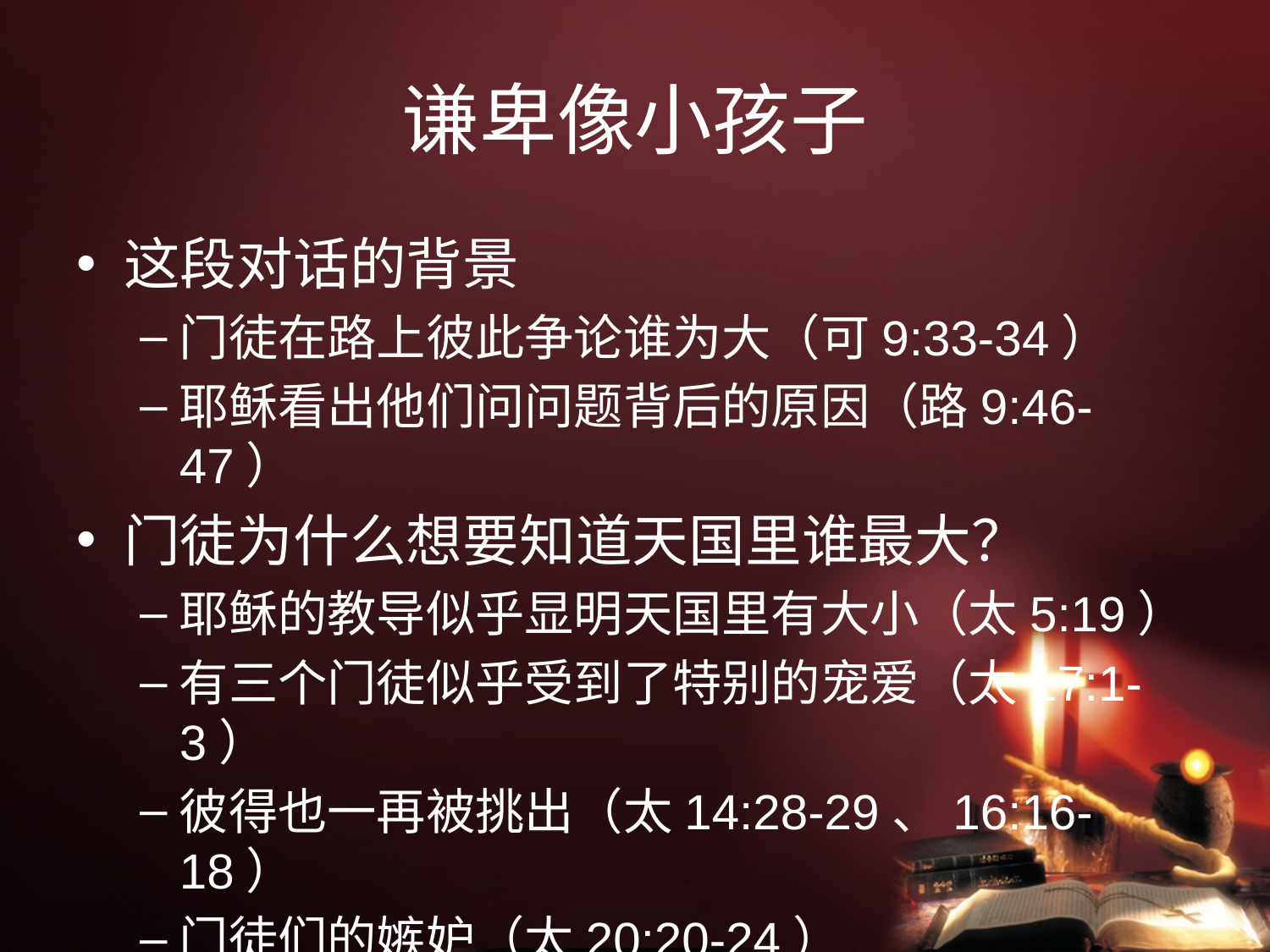

# 谦卑像小孩子
这段对话的背景
门徒在路上彼此争论谁为大（可9:33-34）
耶稣看出他们问问题背后的原因（路9:46-47）
门徒为什么想要知道天国里谁最大？
耶稣的教导似乎显明天国里有大小（太5:19）
有三个门徒似乎受到了特别的宠爱（太17:1-3）
彼得也一再被挑出（太14:28-29、16:16-18）
门徒们的嫉妒（太20:20-24）